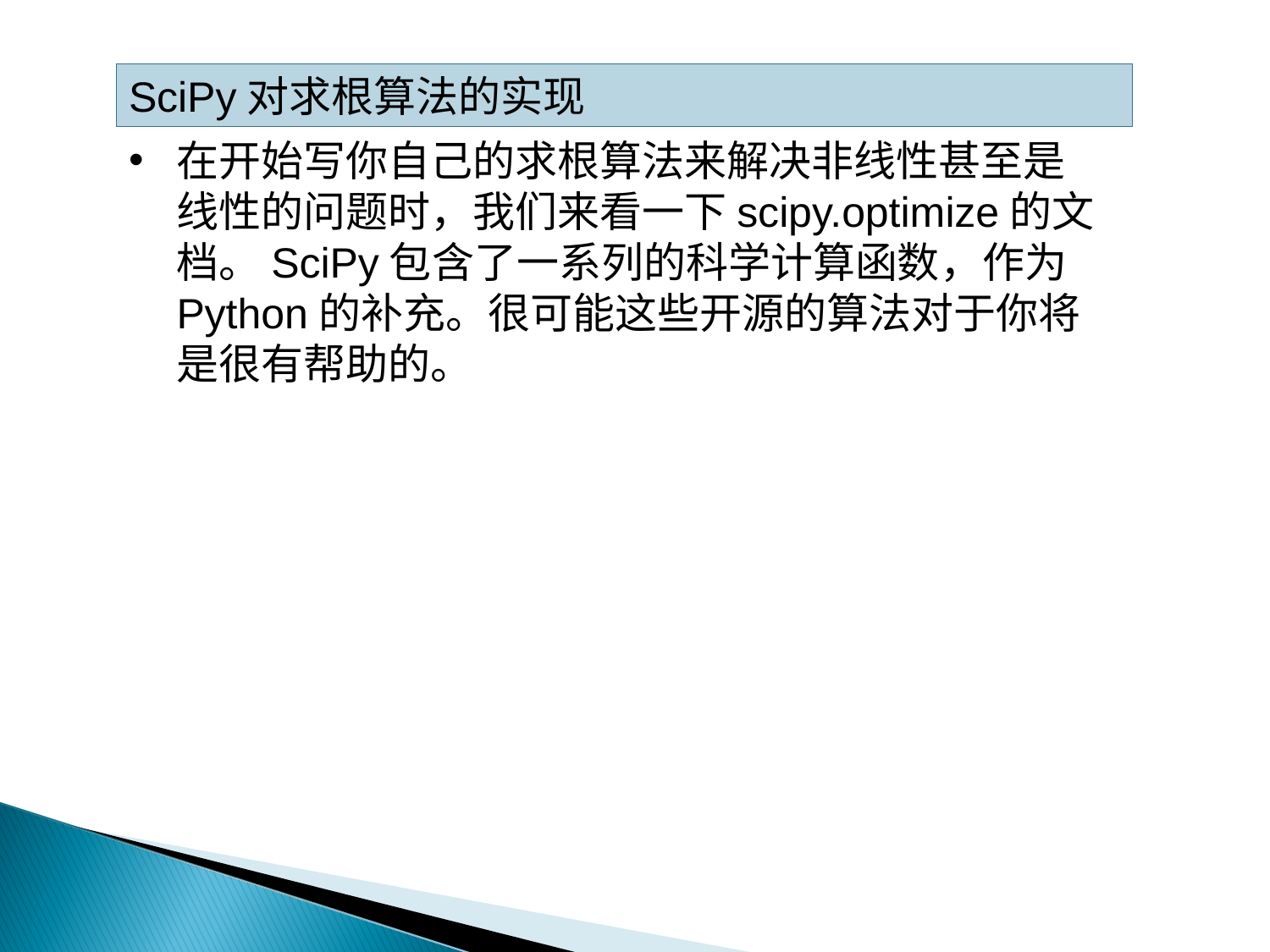

SciPy对求根算法的实现
在开始写你自己的求根算法来解决非线性甚至是线性的问题时，我们来看一下scipy.optimize的文档。SciPy包含了一系列的科学计算函数，作为Python的补充。很可能这些开源的算法对于你将是很有帮助的。